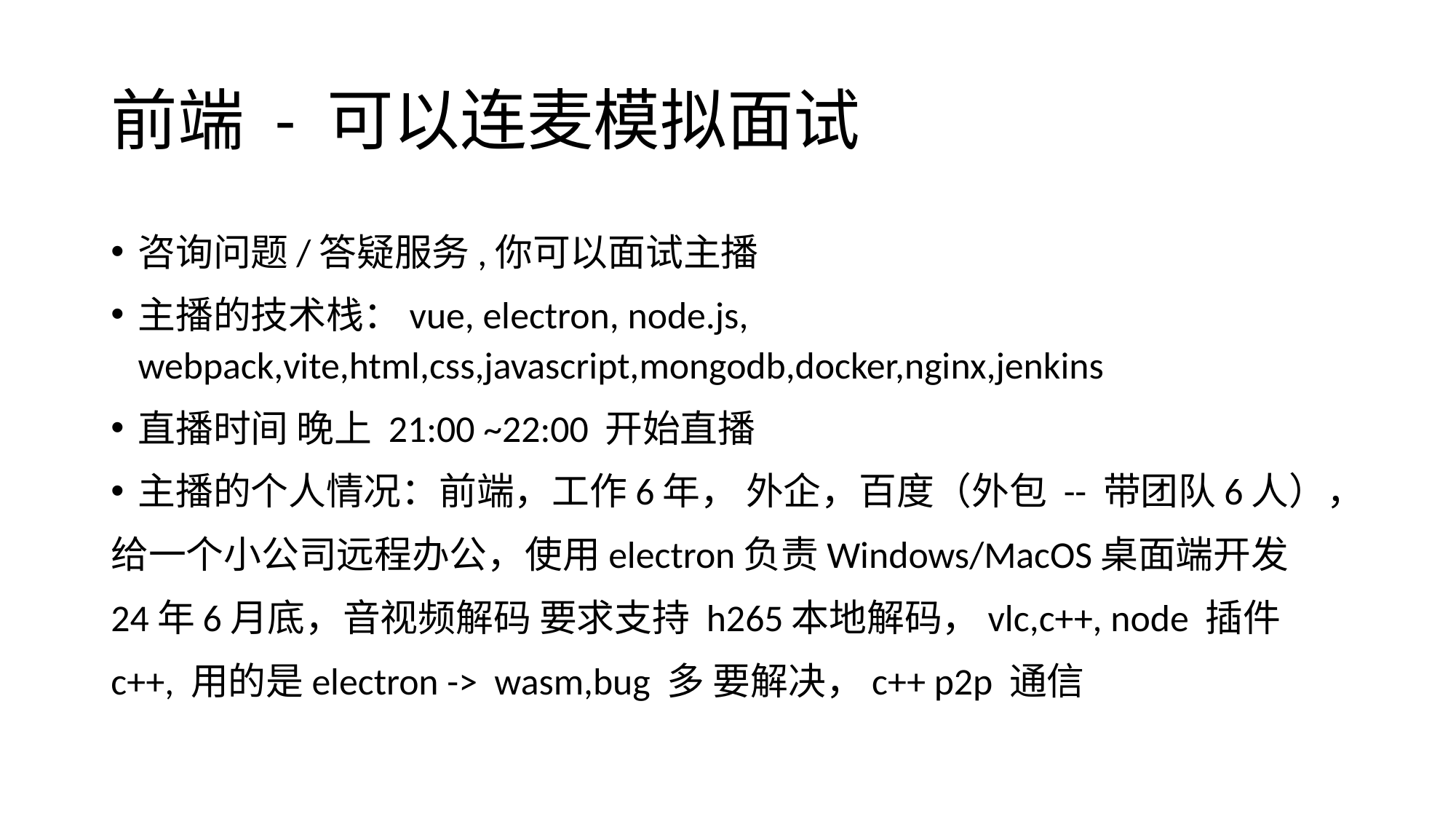

# 前端 - 可以连麦模拟面试
咨询问题/答疑服务,你可以面试主播
主播的技术栈：vue, electron, node.js, webpack,vite,html,css,javascript,mongodb,docker,nginx,jenkins
直播时间 晚上 21:00 ~22:00 开始直播
主播的个人情况：前端，工作6年， 外企，百度（外包 -- 带团队6人），
给一个小公司远程办公，使用electron负责Windows/MacOS桌面端开发
24年6月底，音视频解码 要求支持 h265本地解码，vlc,c++, node 插件
c++, 用的是electron ->  wasm,bug 多 要解决，c++ p2p 通信